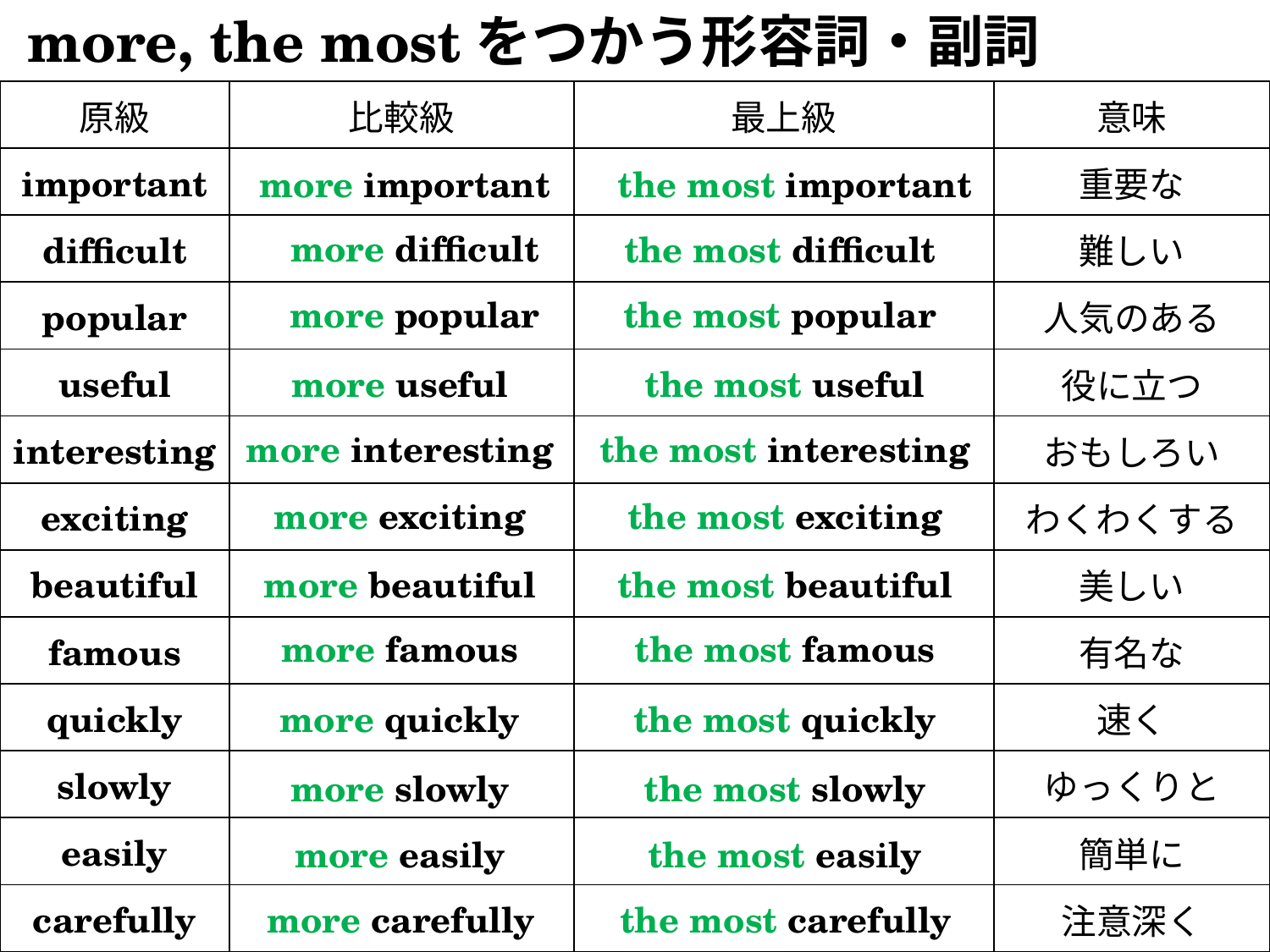

more, the mostをつかう形容詞・副詞
| 原級 | 比較級 | 最上級 | 意味 |
| --- | --- | --- | --- |
| important |  |  | 重要な |
| difficult |  |  | 難しい |
| popular |  |  | 人気のある |
| useful |  |  | 役に立つ |
| interesting |  |  | おもしろい |
| exciting |  |  | わくわくする |
| beautiful |  |  | 美しい |
| famous |  |  | 有名な |
| quickly |  |  | 速く |
| slowly |  |  | ゆっくりと |
| easily |  |  | 簡単に |
| carefully |  |  | 注意深く |
more important
the most important
more difficult
the most difficult
more popular
the most popular
more useful
the most useful
more interesting
the most interesting
more exciting
the most exciting
more beautiful
the most beautiful
more famous
the most famous
more quickly
the most quickly
more slowly
the most slowly
more easily
the most easily
more carefully
the most carefully